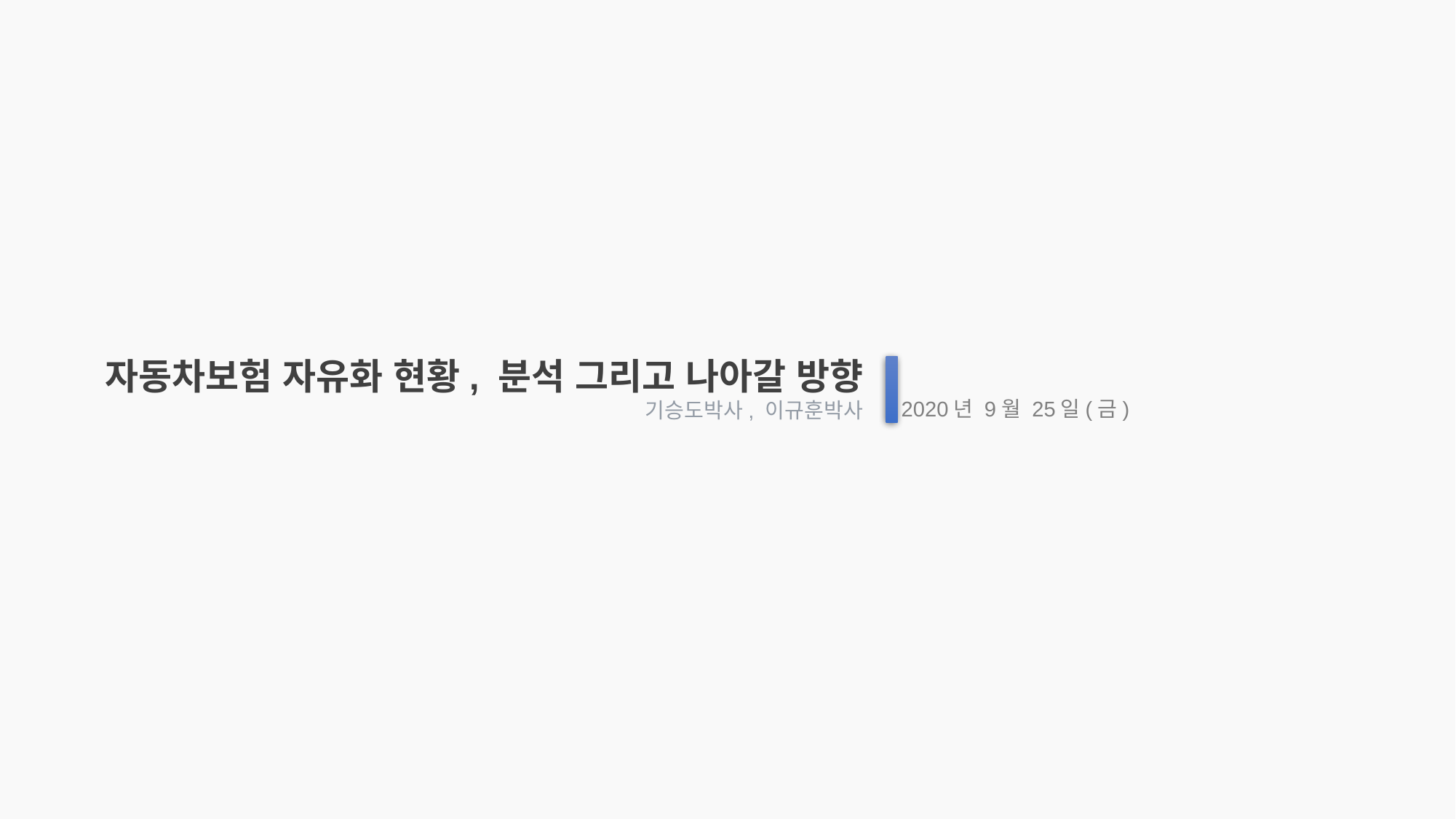

자동차보험 자유화 현황, 분석 그리고 나아갈 방향
기승도박사, 이규훈박사

2020년 9월 25일(금)